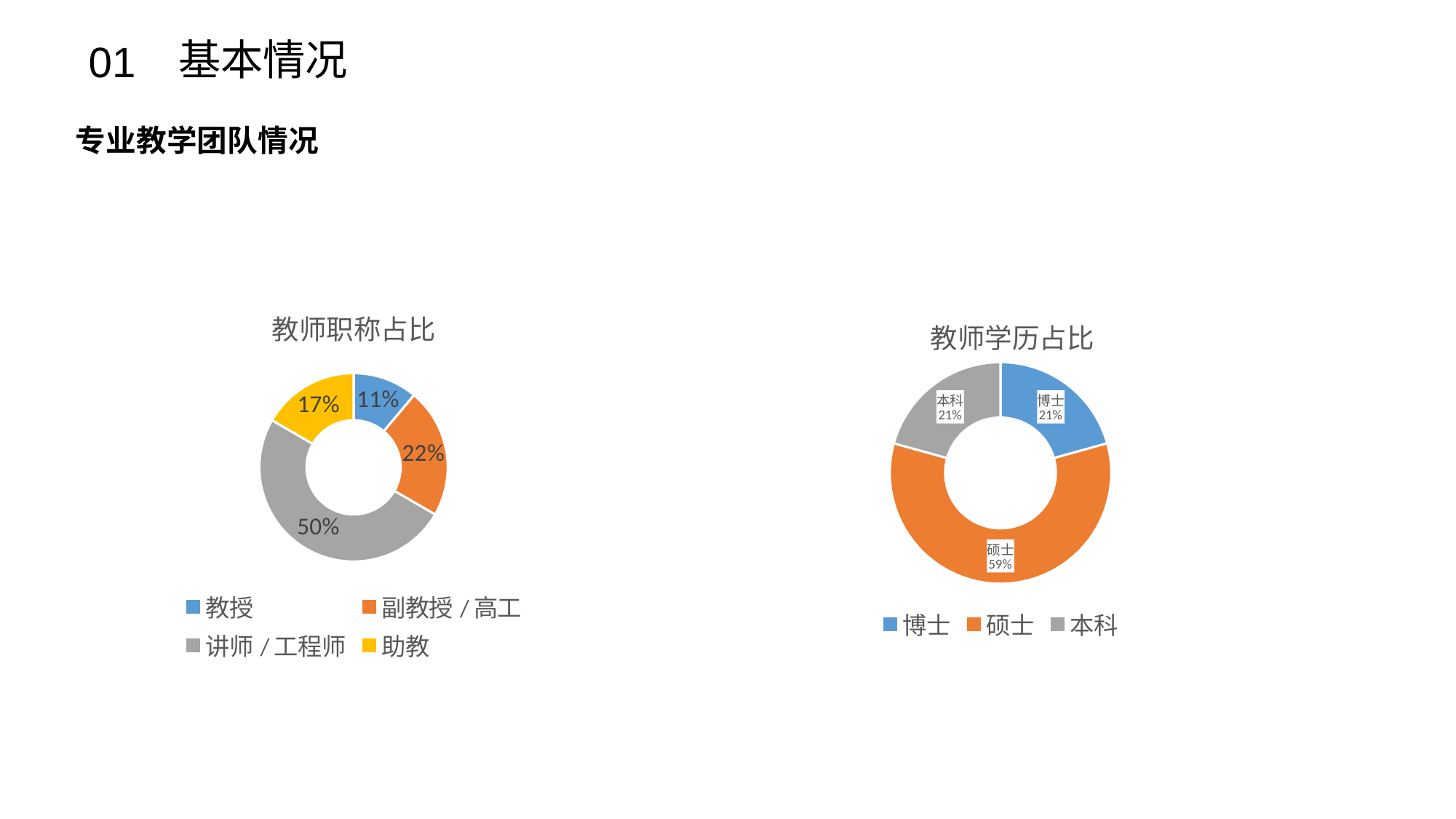

01
基本情况
专业教学团队情况

### Chart: 教师职称占比

| Category |  |
|---|---|
| 教授 | 2.0 |
| 副教授/高工 | 4.0 |
| 讲师/工程师 | 9.0 |
| 助教 | 3.0 |

### Chart: 教师学历占比

| Category |  |
|---|---|
| 博士 | 6.0 |
| 硕士 | 17.0 |
| 本科 | 6.0 |
1,
8%
1,
8%
5,
42%
5,
42%